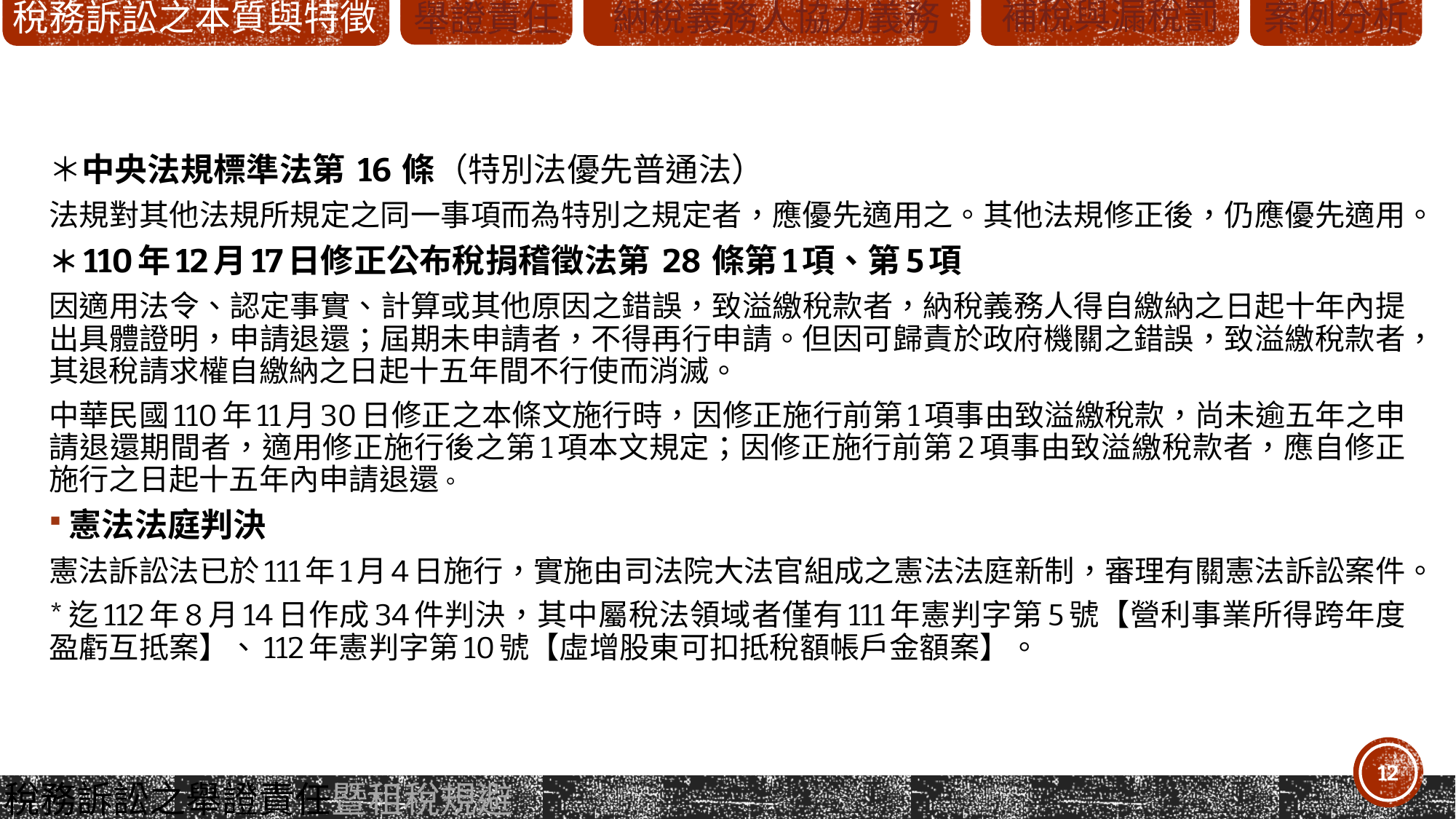

#
＊中央法規標準法第 16 條（特別法優先普通法）
法規對其他法規所規定之同一事項而為特別之規定者，應優先適用之。其他法規修正後，仍應優先適用。
＊110年12月17日修正公布稅捐稽徵法第 28 條第1項、第5項
因適用法令、認定事實、計算或其他原因之錯誤，致溢繳稅款者，納稅義務人得自繳納之日起十年內提出具體證明，申請退還；屆期未申請者，不得再行申請。但因可歸責於政府機關之錯誤，致溢繳稅款者，其退稅請求權自繳納之日起十五年間不行使而消滅。
中華民國110年11月30日修正之本條文施行時，因修正施行前第1項事由致溢繳稅款，尚未逾五年之申請退還期間者，適用修正施行後之第1項本文規定；因修正施行前第2項事由致溢繳稅款者，應自修正施行之日起十五年內申請退還。
憲法法庭判決
憲法訴訟法已於111年1月4日施行，實施由司法院大法官組成之憲法法庭新制，審理有關憲法訴訟案件。
*迄112年8月14日作成34件判決，其中屬稅法領域者僅有111年憲判字第5號【營利事業所得跨年度盈虧互抵案】、112年憲判字第10號【虛增股東可扣抵稅額帳戶金額案】。